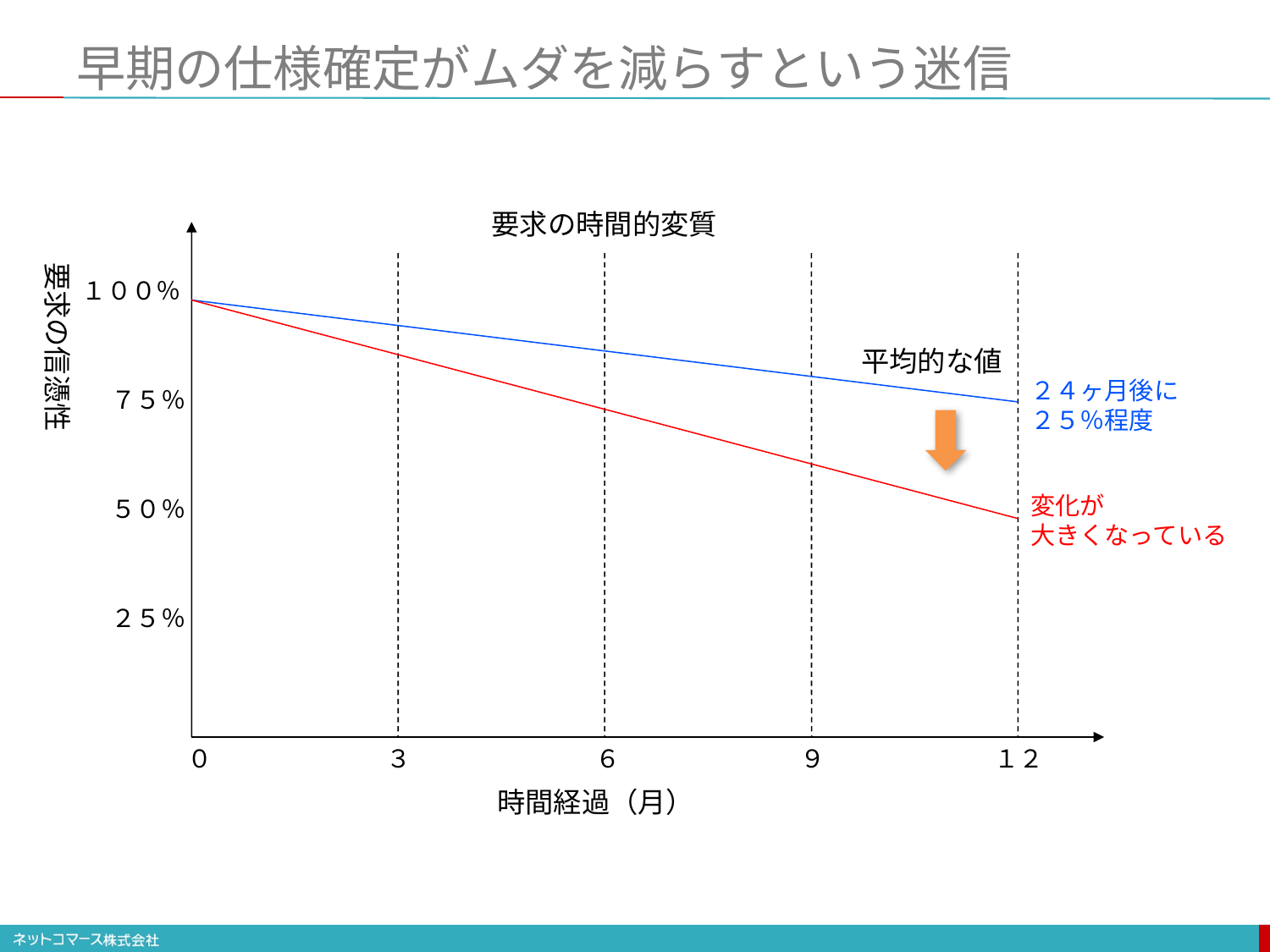

# 早期の仕様確定がムダを減らすという迷信
要求の時間的変質
要求の信憑性

１００％

７５％
５０％
２５％
０
３
６
９
１２
時間経過（月）
平均的な値
２４ヶ月後に
２５％程度
変化が
大きくなっている